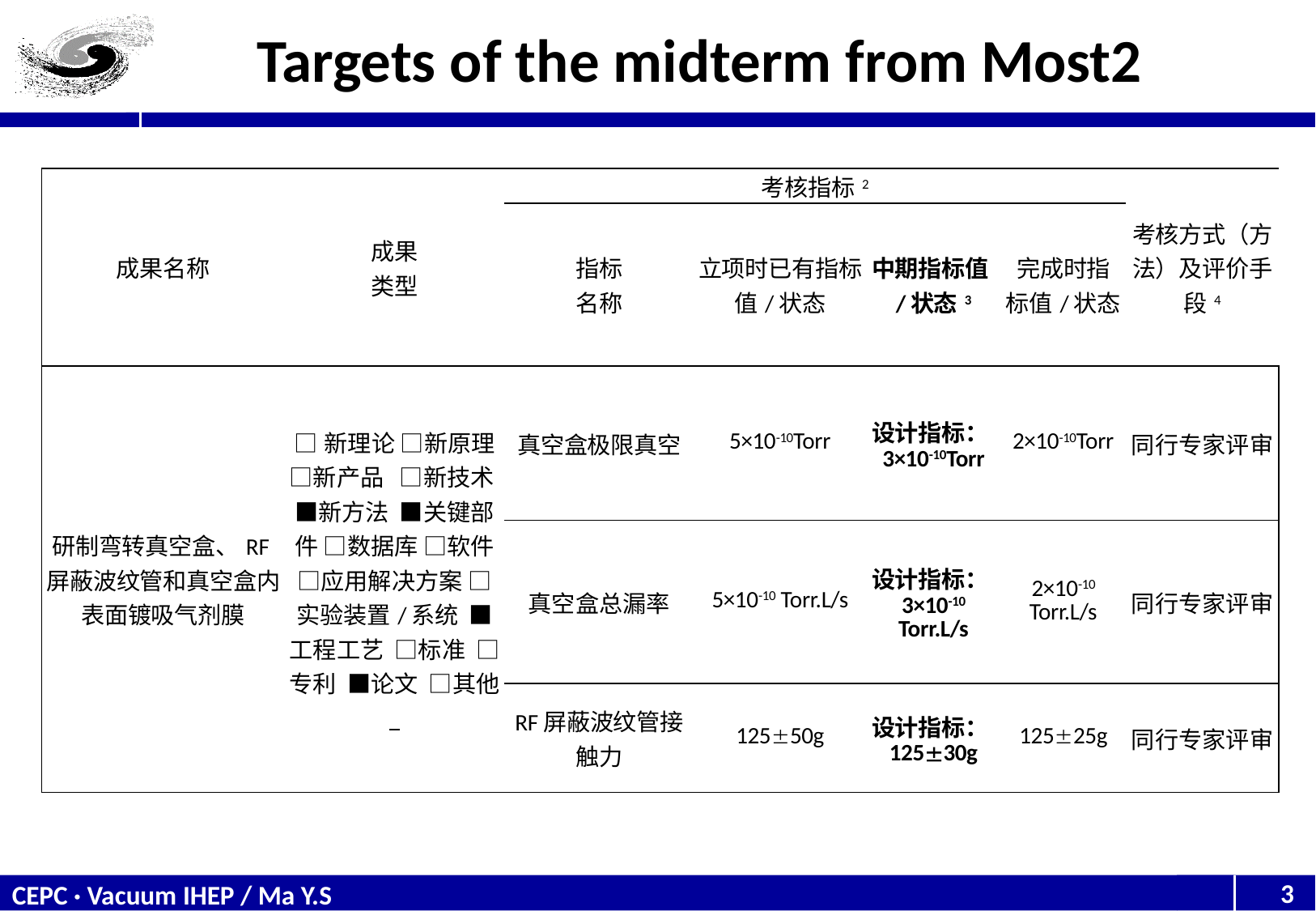

# Targets of the midterm from Most2
| 成果名称 | 成果 类型 | 考核指标2 |  |  |  | 考核方式（方法）及评价手段4 |
| --- | --- | --- | --- | --- | --- | --- |
|  |  | 指标 名称 | 立项时已有指标值/状态 | 中期指标值/状态3 | 完成时指标值/状态 |  |
| 研制弯转真空盒、RF屏蔽波纹管和真空盒内表面镀吸气剂膜 | □新理论 □新原理 □新产品 □新技术 ■新方法 ■关键部件 □数据库 □软件 □应用解决方案 □实验装置/系统 ■工程工艺 □标准 □专利 ■论文 □其他 | 真空盒极限真空 | 5×10-10Torr | 设计指标：3×10-10Torr | 2×10-10Torr | 同行专家评审 |
|  |  | 真空盒总漏率 | 5×10-10 Torr.L/s | 设计指标：3×10-10 Torr.L/s | 2×10-10 Torr.L/s | 同行专家评审 |
|  |  | RF屏蔽波纹管接触力 | 125±50g | 设计指标：125±30g | 125±25g | 同行专家评审 |